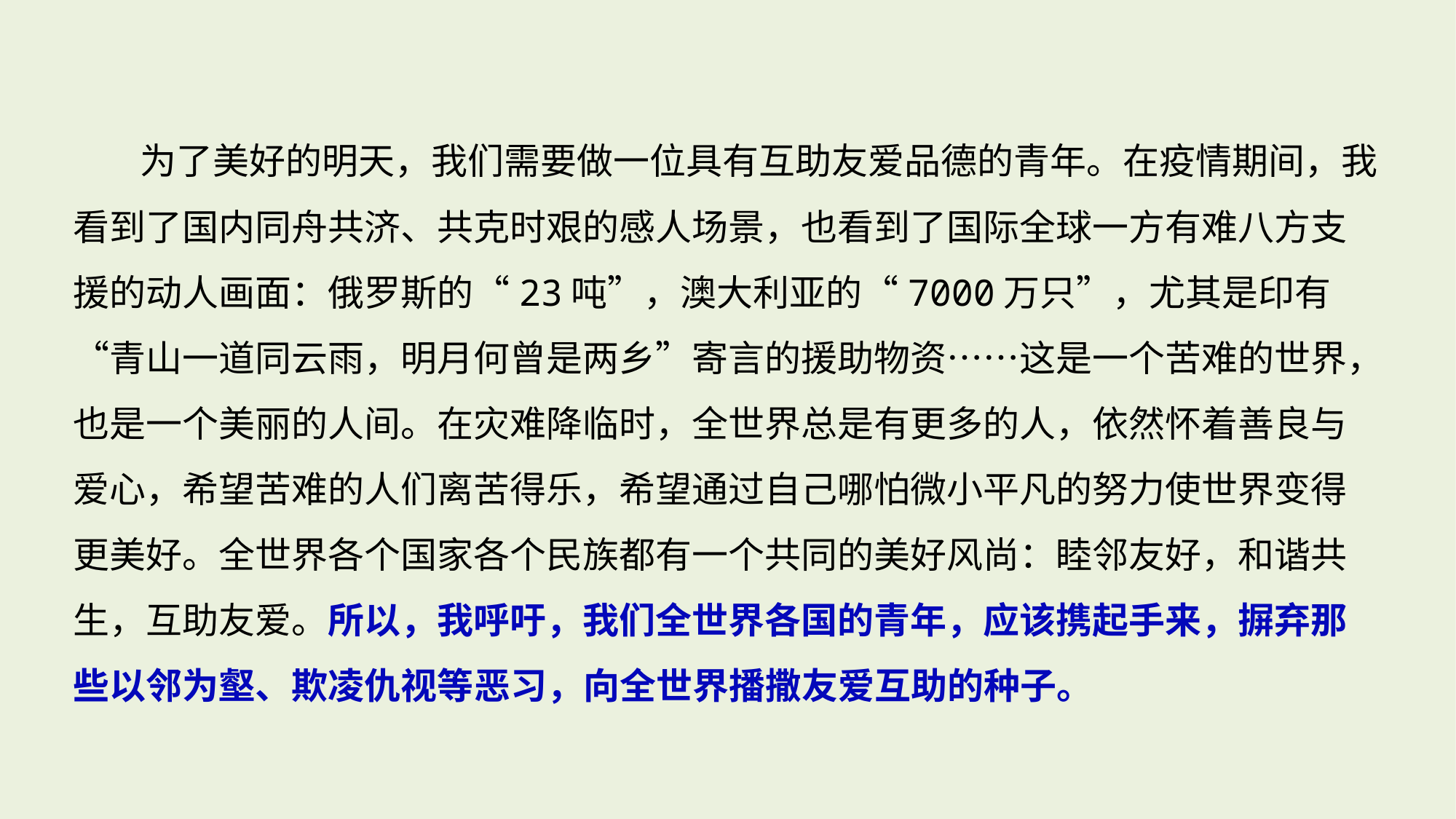

为了美好的明天，我们需要做一位具有互助友爱品德的青年。在疫情期间，我看到了国内同舟共济、共克时艰的感人场景，也看到了国际全球一方有难八方支援的动人画面：俄罗斯的“23吨”，澳大利亚的“7000万只”，尤其是印有“青山一道同云雨，明月何曾是两乡”寄言的援助物资……这是一个苦难的世界，也是一个美丽的人间。在灾难降临时，全世界总是有更多的人，依然怀着善良与爱心，希望苦难的人们离苦得乐，希望通过自己哪怕微小平凡的努力使世界变得更美好。全世界各个国家各个民族都有一个共同的美好风尚：睦邻友好，和谐共生，互助友爱。所以，我呼吁，我们全世界各国的青年，应该携起手来，摒弃那些以邻为壑、欺凌仇视等恶习，向全世界播撒友爱互助的种子。